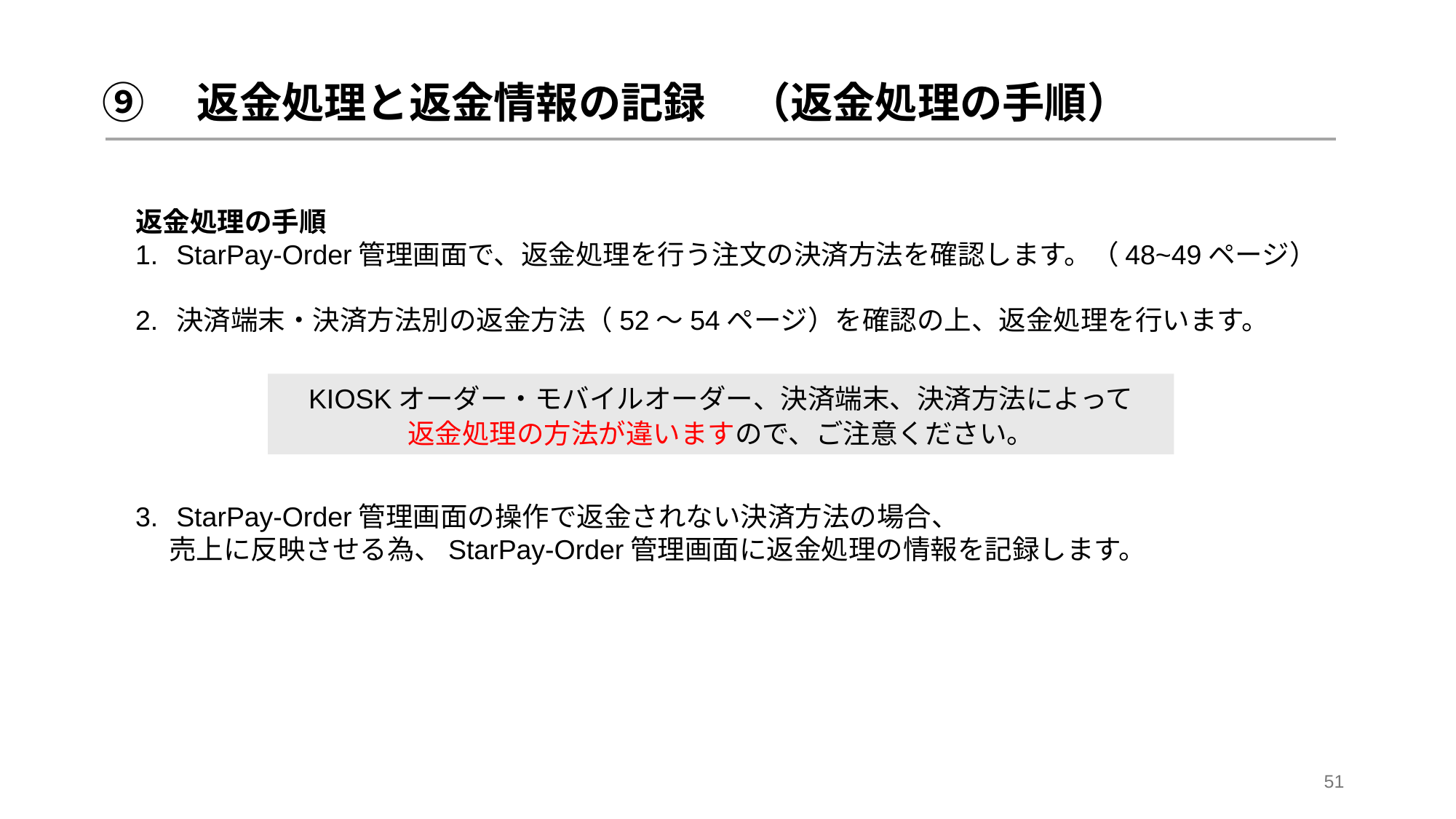

# ⑨　返金処理と返金情報の記録　（返金処理の手順）
返金処理の手順
StarPay-Order管理画面で、返金処理を行う注文の決済方法を確認します。（48~49ページ）

決済端末・決済方法別の返金方法（52～54ページ）を確認の上、返金処理を行います。

StarPay-Order管理画面の操作で返金されない決済方法の場合、
　 売上に反映させる為、StarPay-Order管理画面に返金処理の情報を記録します。

KIOSKオーダー・モバイルオーダー、決済端末、決済方法によって
返金処理の方法が違いますので、ご注意ください。

51